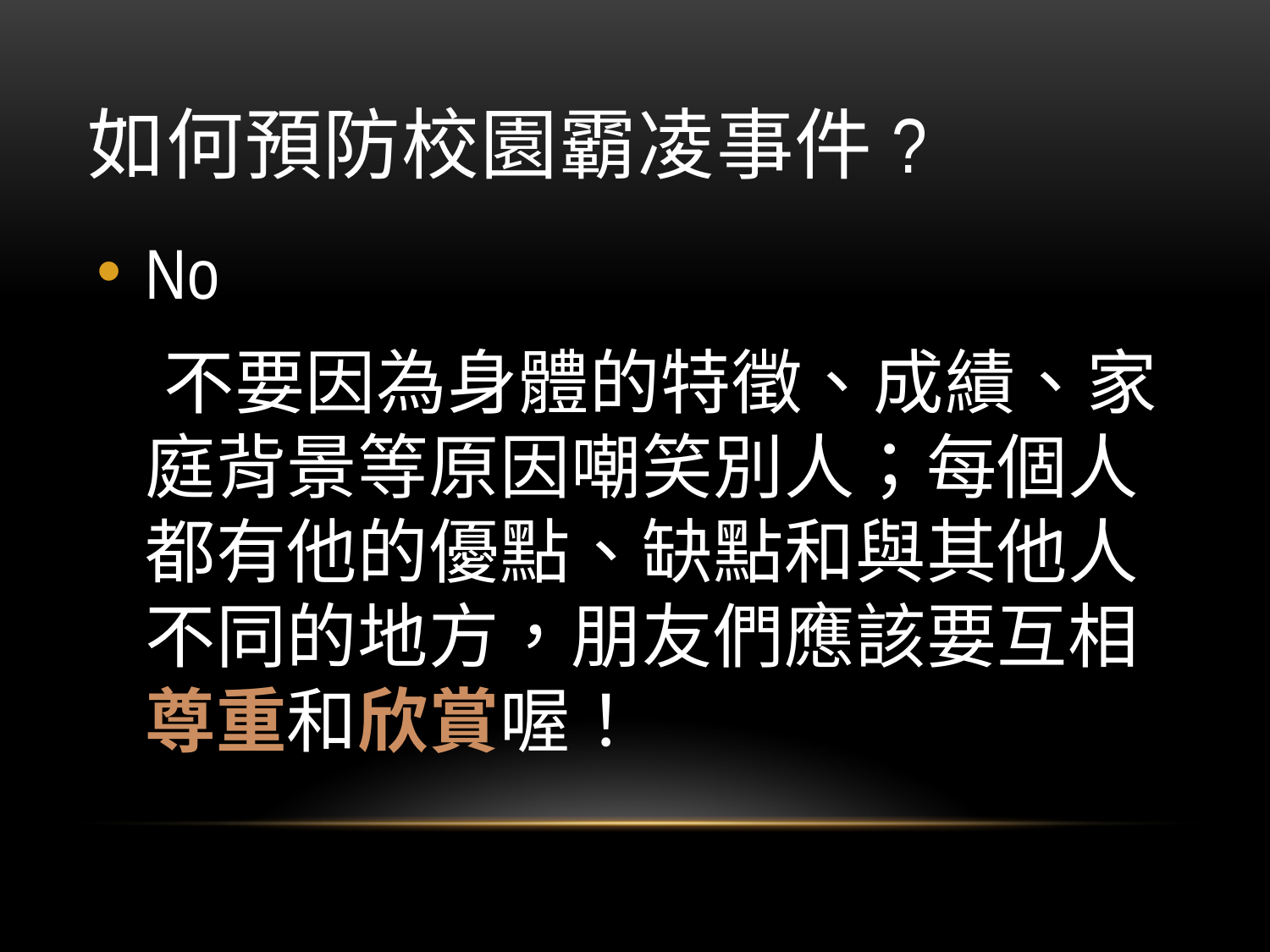

# 如何預防校園霸凌事件?
No
   不要因為身體的特徵、成績、家庭背景等原因嘲笑別人；每個人都有他的優點、缺點和與其他人不同的地方，朋友們應該要互相尊重和欣賞喔！